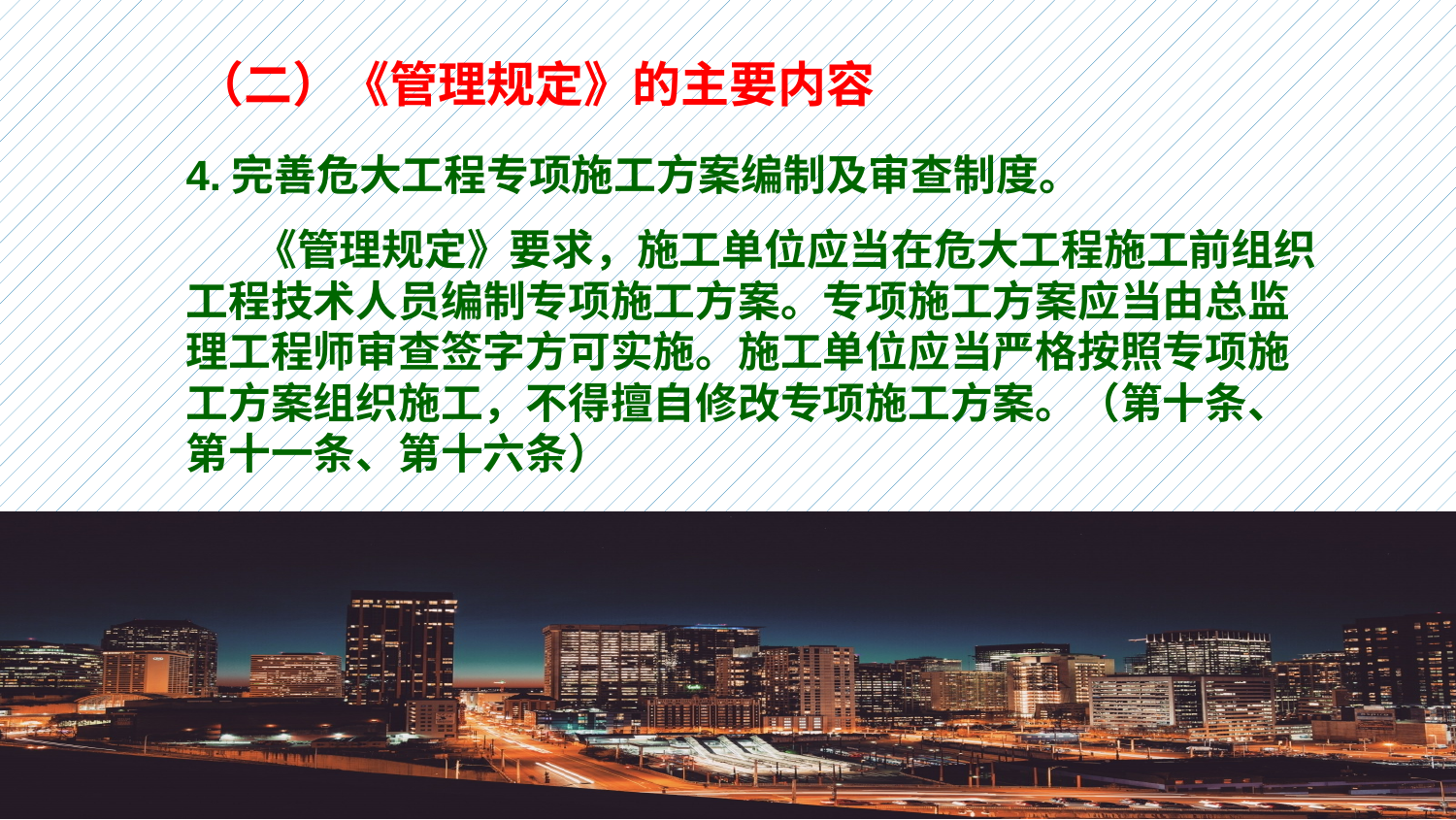

（二）《管理规定》的主要内容
4.完善危大工程专项施工方案编制及审查制度。
      《管理规定》要求，施工单位应当在危大工程施工前组织工程技术人员编制专项施工方案。专项施工方案应当由总监理工程师审查签字方可实施。施工单位应当严格按照专项施工方案组织施工，不得擅自修改专项施工方案。（第十条、第十一条、第十六条）